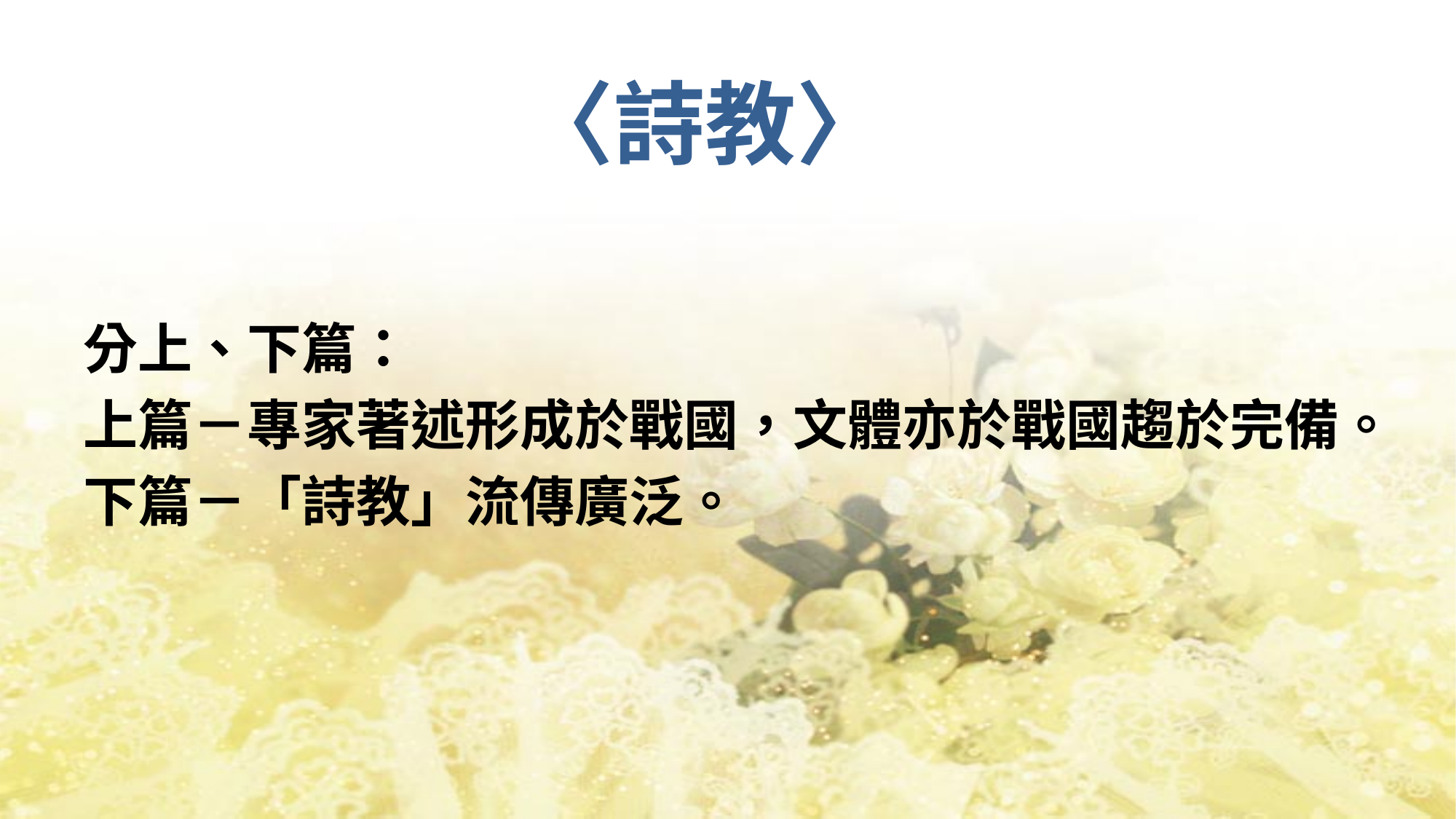

〈詩教〉
分上、下篇：
上篇－專家著述形成於戰國，文體亦於戰國趨於完備。
下篇－「詩教」流傳廣泛。